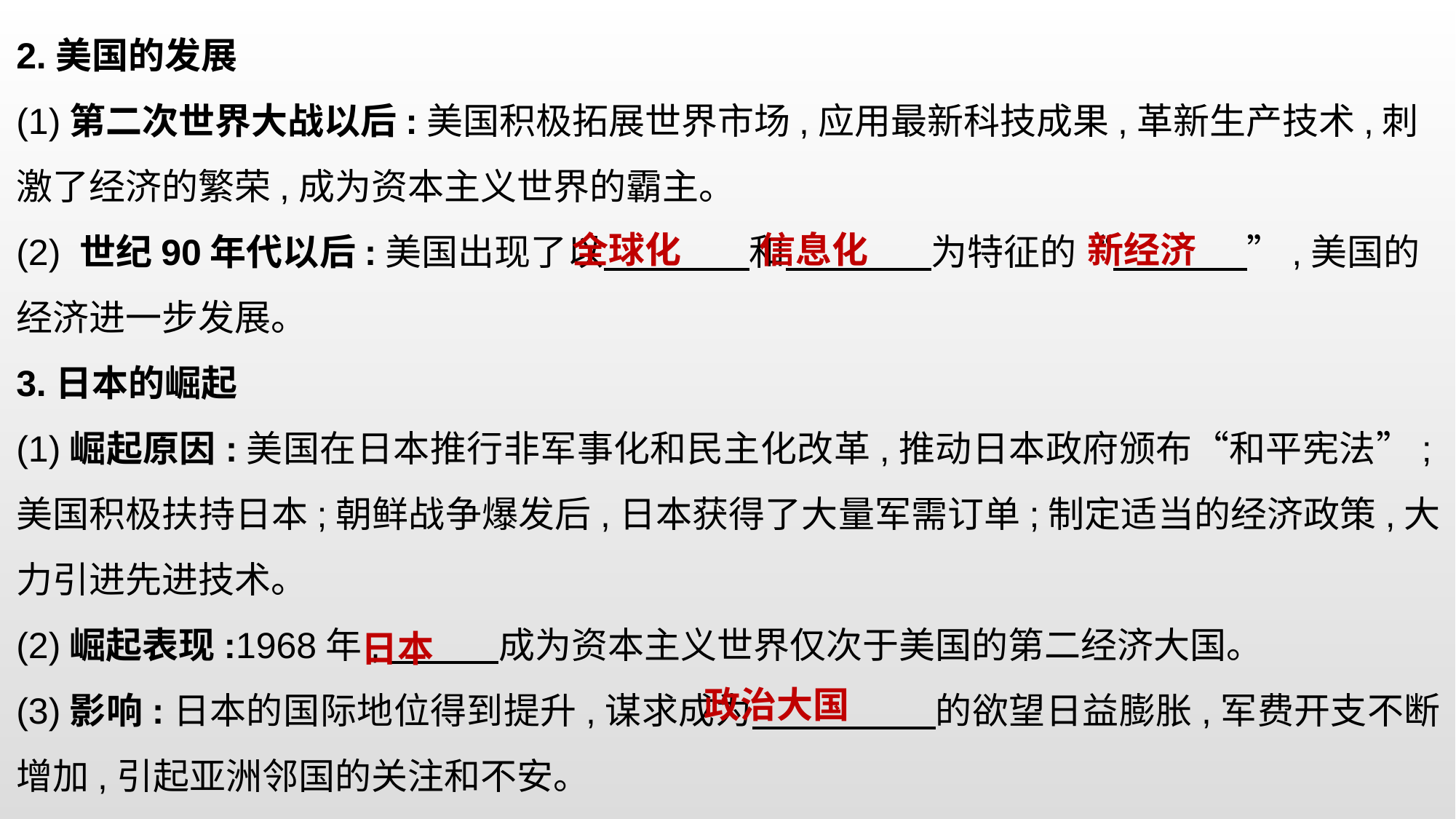

2.美国的发展
(1)第二次世界大战以后:美国积极拓展世界市场,应用最新科技成果,革新生产技术,刺激了经济的繁荣,成为资本主义世界的霸主。
(2) 世纪90年代以后:美国出现了以　　　　和　　　　为特征的“　   　　”,美国的经济进一步发展。
3.日本的崛起
(1)崛起原因:美国在日本推行非军事化和民主化改革,推动日本政府颁布“和平宪法”;美国积极扶持日本;朝鲜战争爆发后,日本获得了大量军需订单;制定适当的经济政策,大力引进先进技术。
(2)崛起表现:1968年,　　　成为资本主义世界仅次于美国的第二经济大国。
(3)影响:日本的国际地位得到提升,谋求成为　　　　　的欲望日益膨胀,军费开支不断增加,引起亚洲邻国的关注和不安。
全球化
信息化
新经济
日本
政治大国